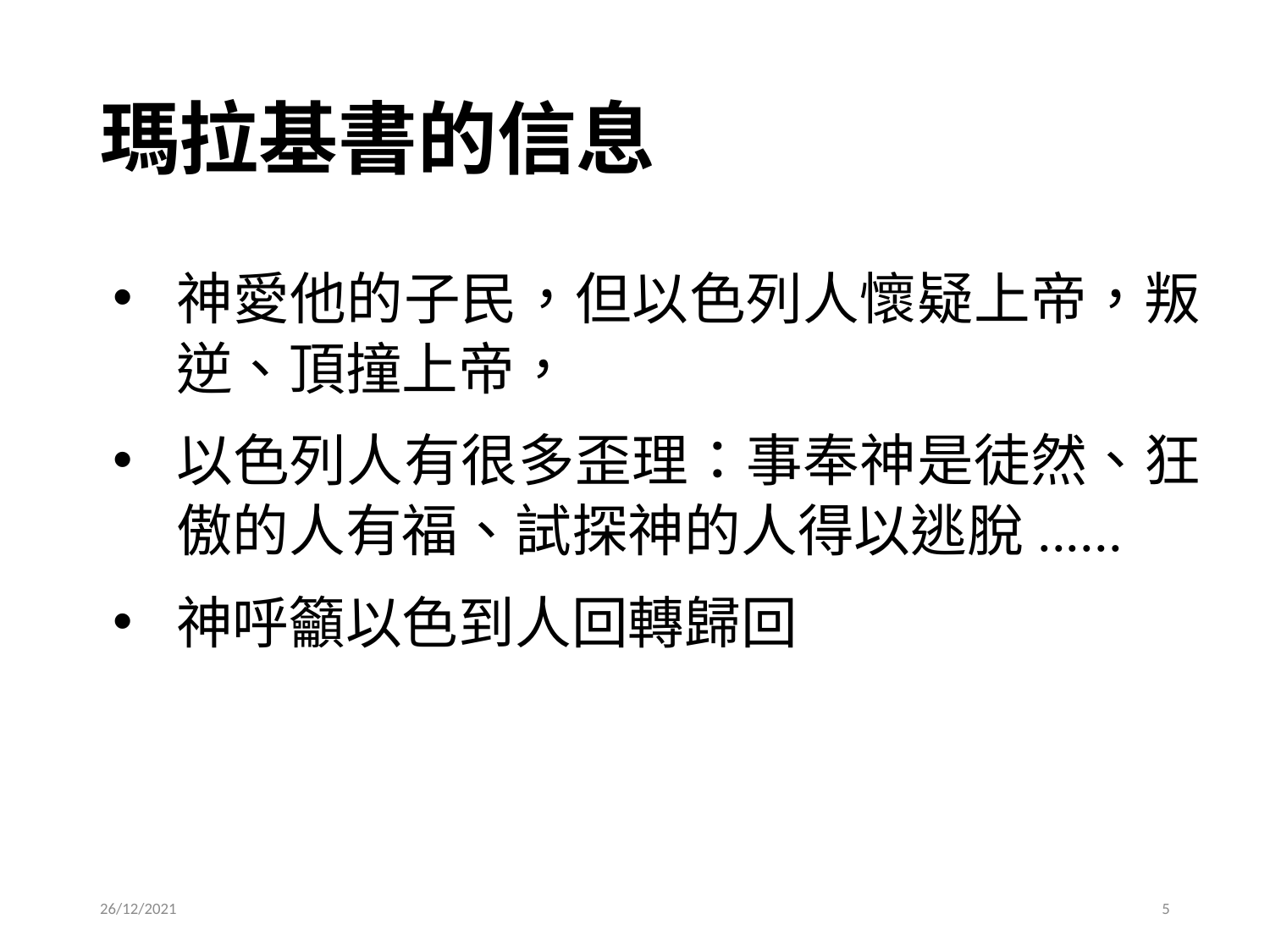

# 瑪拉基書的信息
神愛他的子民，但以色列人懷疑上帝，叛逆、頂撞上帝，
以色列人有很多歪理：事奉神是徒然、狂傲的人有福、試探神的人得以逃脫......
神呼籲以色到人回轉歸回
26/12/2021

5